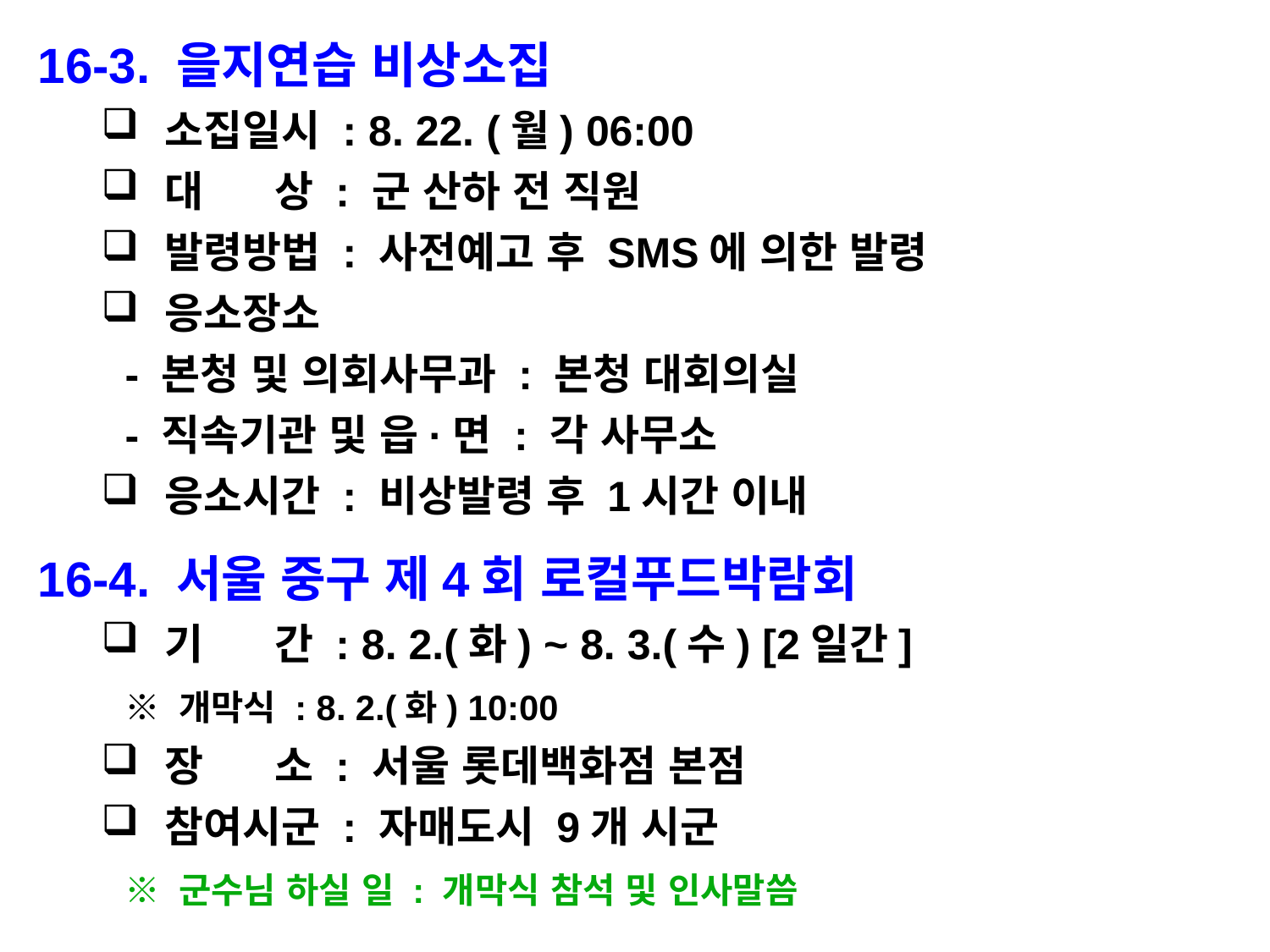

16-3. 을지연습 비상소집
소집일시 : 8. 22. (월) 06:00
대      상 : 군 산하 전 직원
발령방법 : 사전예고 후 SMS에 의한 발령
응소장소
  - 본청 및 의회사무과 : 본청 대회의실
  - 직속기관 및 읍·면 : 각 사무소
응소시간 : 비상발령 후 1시간 이내

16-4. 서울 중구 제4회 로컬푸드박람회
기      간 : 8. 2.(화) ~ 8. 3.(수) [2일간]
  ※ 개막식 : 8. 2.(화) 10:00
장      소 : 서울 롯데백화점 본점
참여시군 : 자매도시 9개 시군
  ※ 군수님 하실 일 : 개막식 참석 및 인사말씀